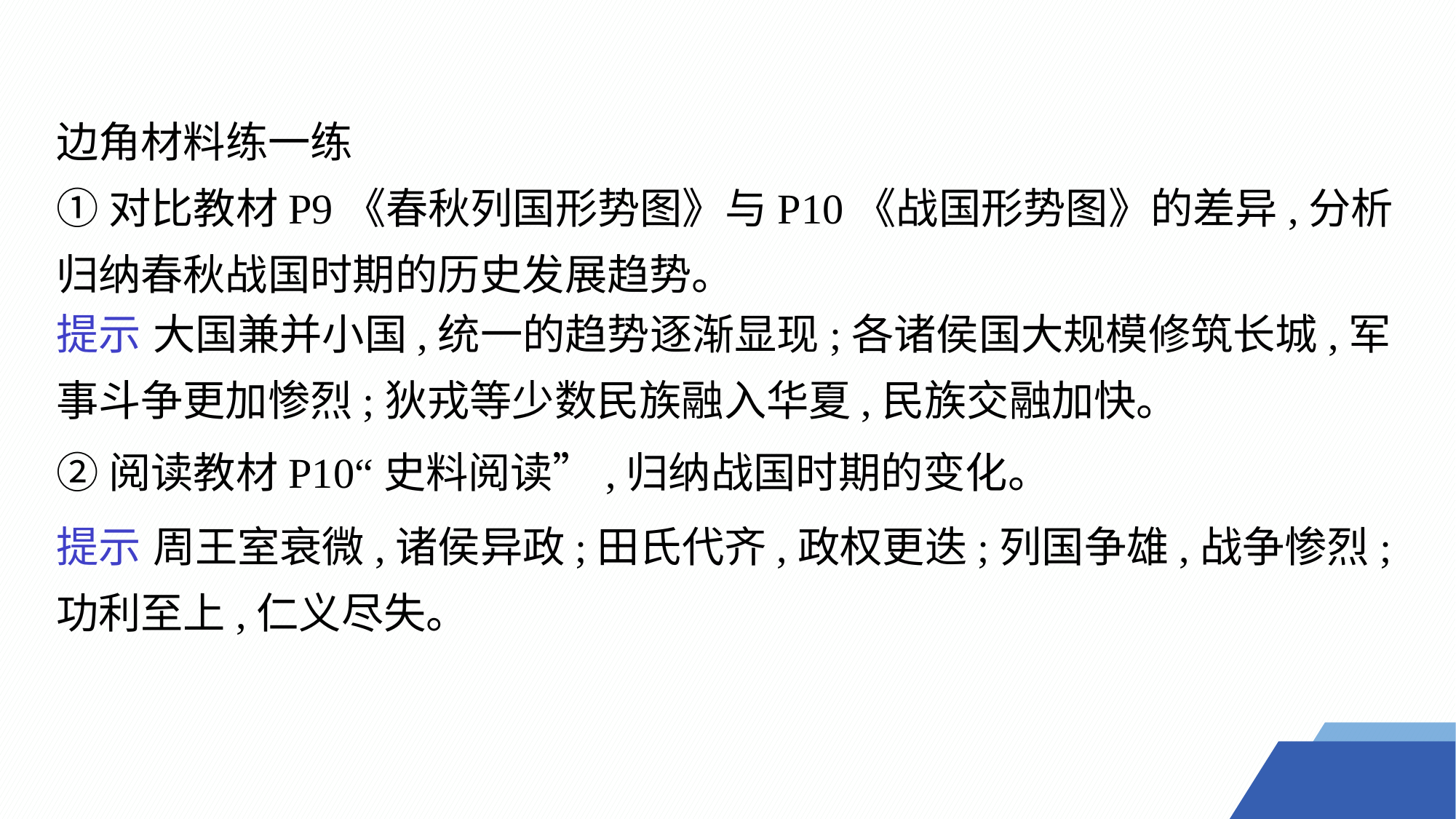

边角材料练一练
①对比教材P9《春秋列国形势图》与P10《战国形势图》的差异,分析归纳春秋战国时期的历史发展趋势。

②阅读教材P10“史料阅读”,归纳战国时期的变化。
提示 大国兼并小国,统一的趋势逐渐显现;各诸侯国大规模修筑长城,军事斗争更加惨烈;狄戎等少数民族融入华夏,民族交融加快。
提示 周王室衰微,诸侯异政;田氏代齐,政权更迭;列国争雄,战争惨烈;功利至上,仁义尽失。